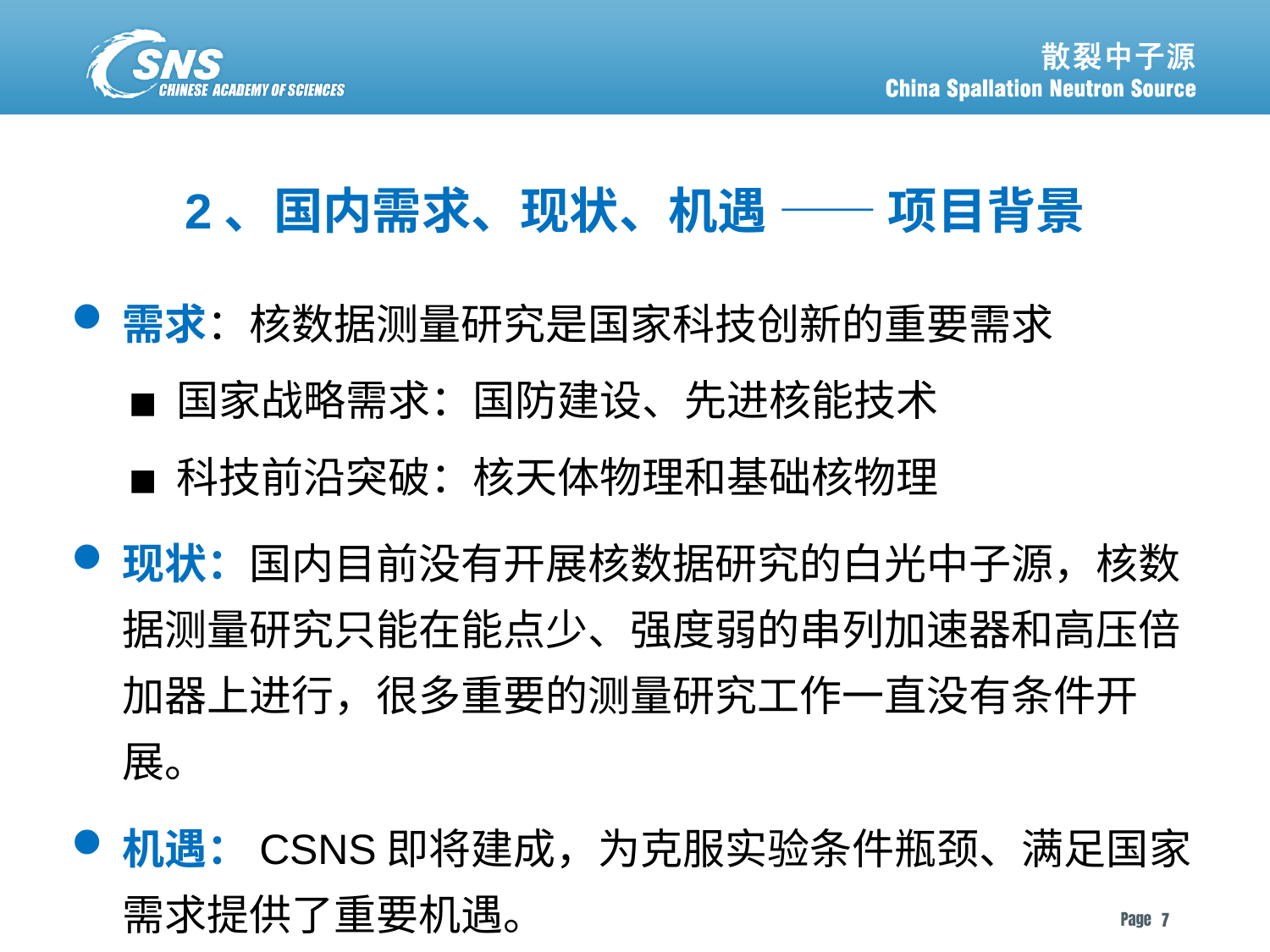

2、国内需求、现状、机遇 —— 项目背景
需求：核数据测量研究是国家科技创新的重要需求
      ■  国家战略需求：国防建设、先进核能技术
      ■  科技前沿突破：核天体物理和基础核物理
现状：国内目前没有开展核数据研究的白光中子源，核数据测量研究只能在能点少、强度弱的串列加速器和高压倍加器上进行，很多重要的测量研究工作一直没有条件开展。
机遇：CSNS即将建成，为克服实验条件瓶颈、满足国家需求提供了重要机遇。
7